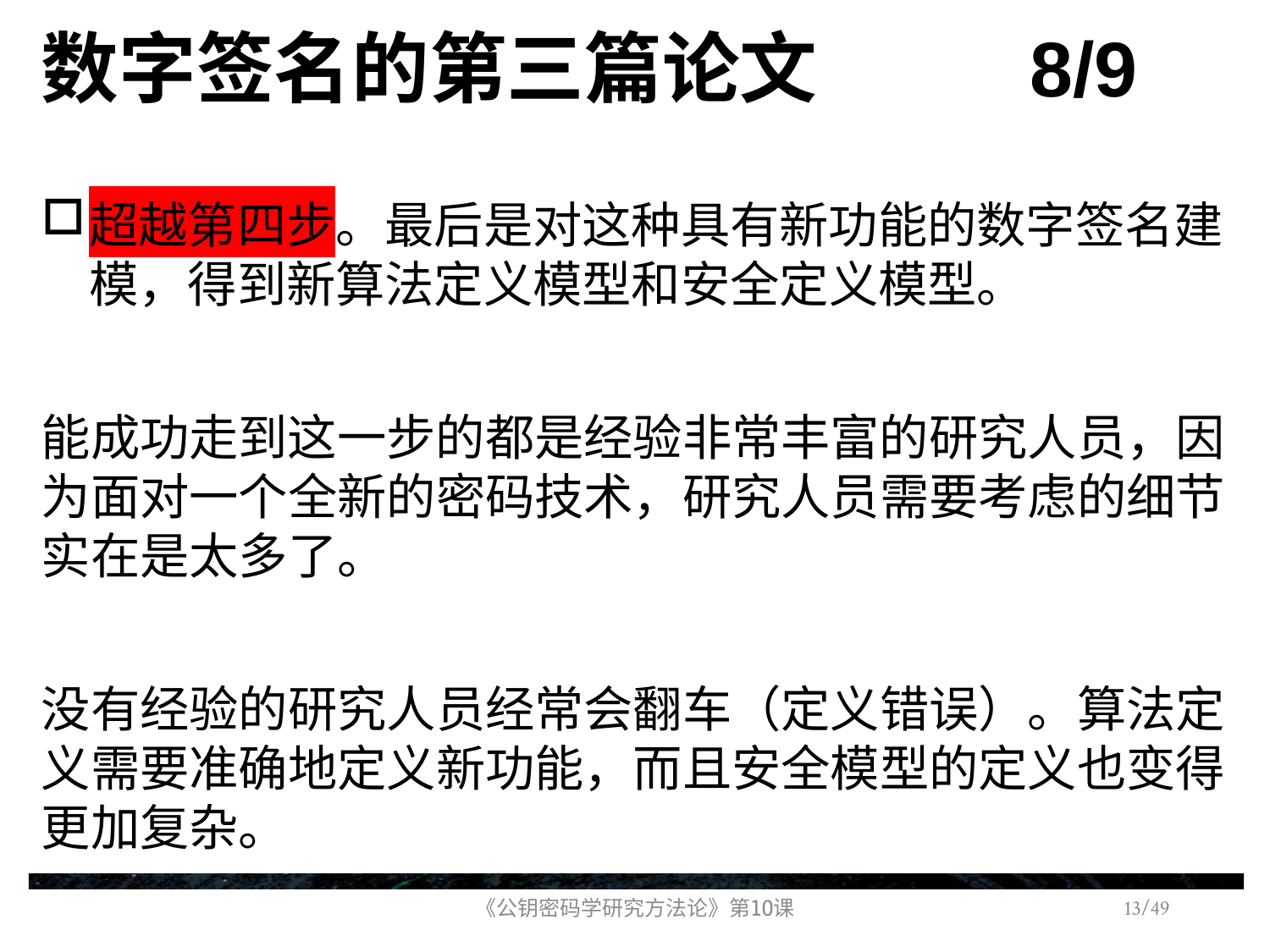

# 数字签名的第三篇论文           8/9
超越第四步。最后是对这种具有新功能的数字签名建模，得到新算法定义模型和安全定义模型。

能成功走到这一步的都是经验非常丰富的研究人员，因为面对一个全新的密码技术，研究人员需要考虑的细节实在是太多了。

没有经验的研究人员经常会翻车（定义错误）。算法定义需要准确地定义新功能，而且安全模型的定义也变得更加复杂。
《公钥密码学研究方法论》第10课
13/49